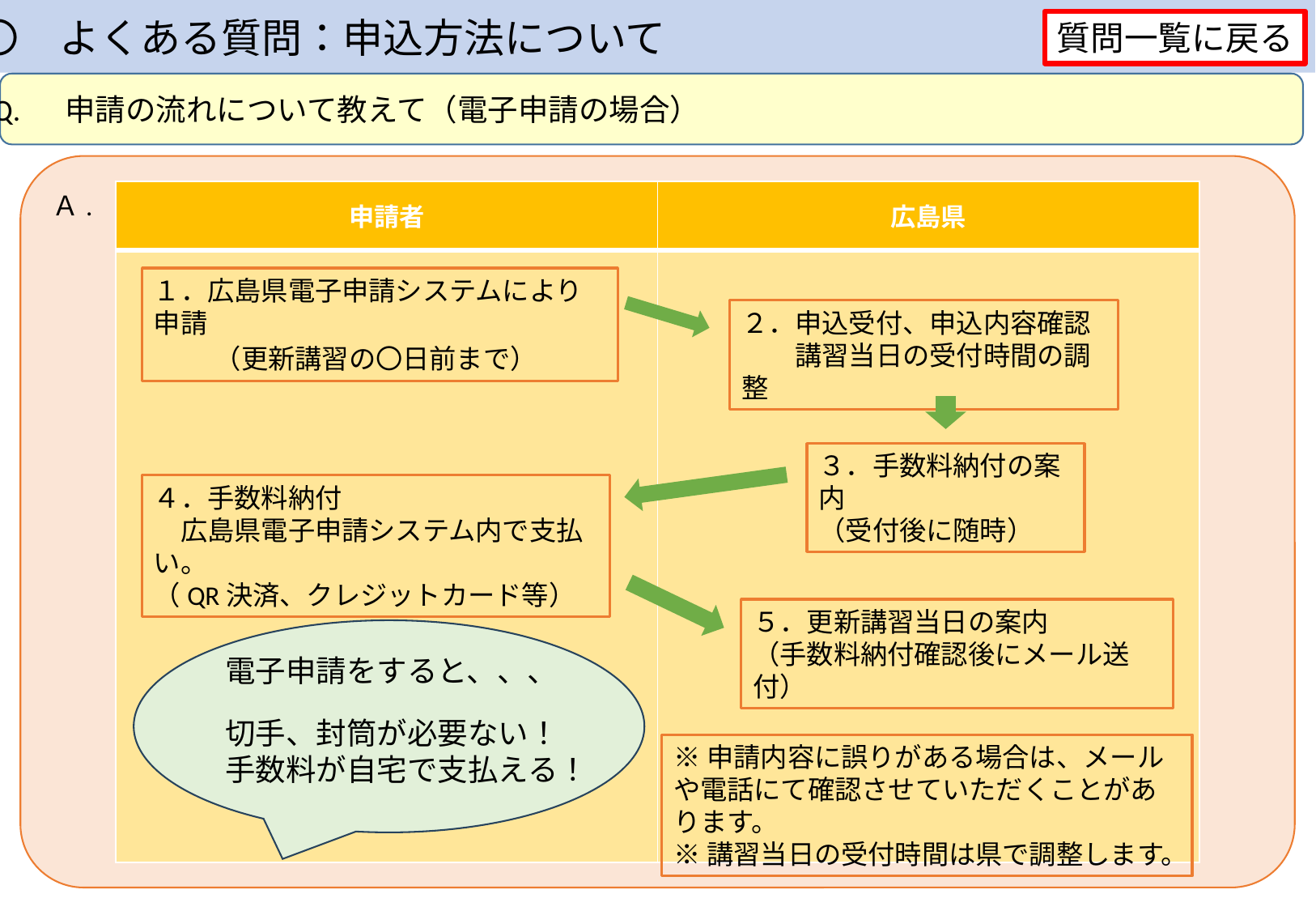

〇　よくある質問：申込方法について
質問一覧に戻る

Q. 　申請の流れについて教えて（電子申請の場合）

Ａ.
| 申請者 | 広島県 |
| --- | --- |
|  |  |
１．広島県電子申請システムにより申請
　　（更新講習の〇日前まで）
２．申込受付、申込内容確認
　　講習当日の受付時間の調整

３．手数料納付の案内
（受付後に随時）

４．手数料納付
　広島県電子申請システム内で支払い。
（QR決済、クレジットカード等）

５．更新講習当日の案内
（手数料納付確認後にメール送付）

電子申請をすると、、、
切手、封筒が必要ない！
手数料が自宅で支払える！
※申請内容に誤りがある場合は、メールや電話にて確認させていただくことがあります。
※講習当日の受付時間は県で調整します。